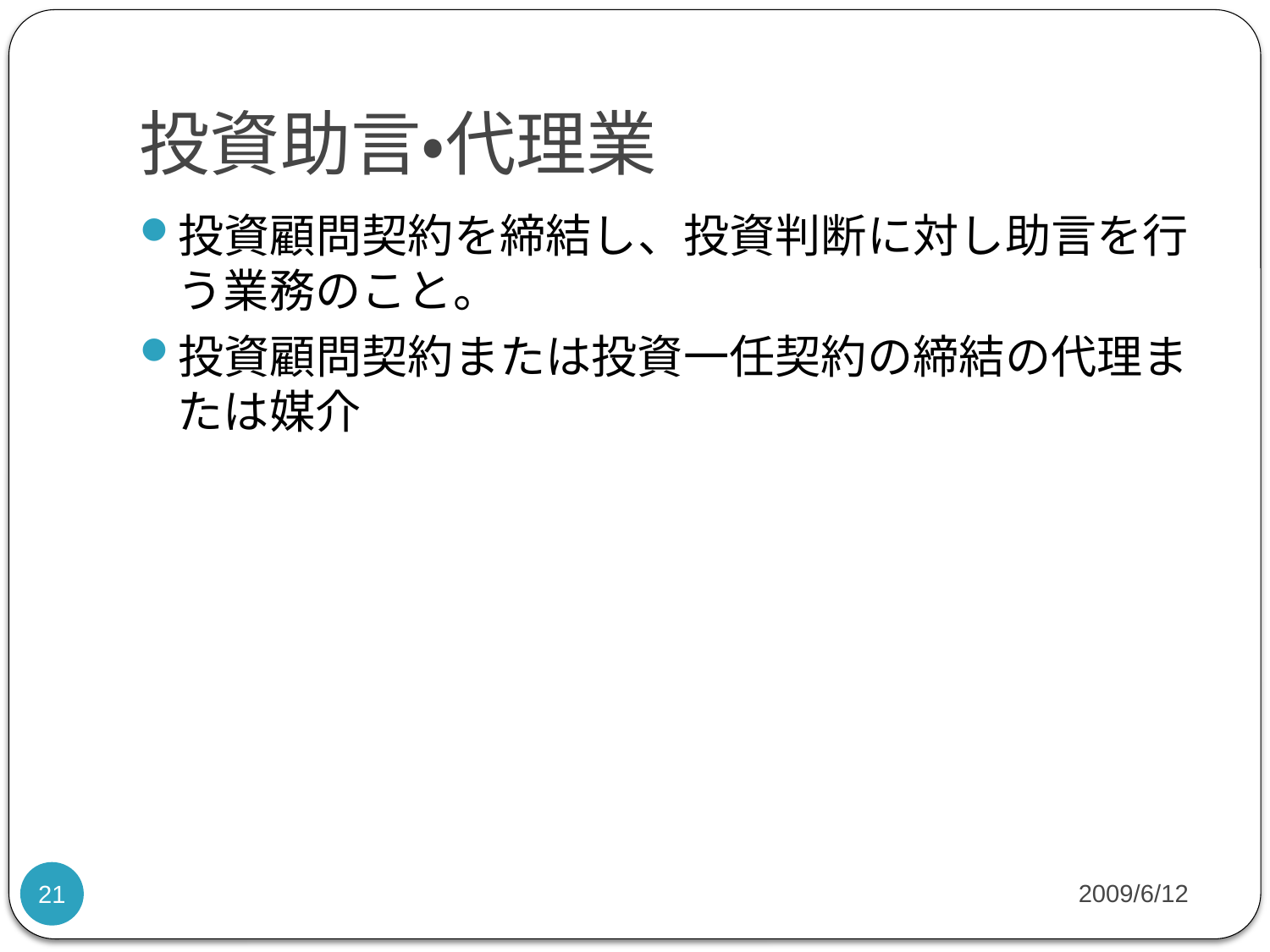

# 投資助言・代理業
投資顧問契約を締結し、投資判断に対し助言を行う業務のこと。
投資顧問契約または投資一任契約の締結の代理または媒介
2009/6/12
21